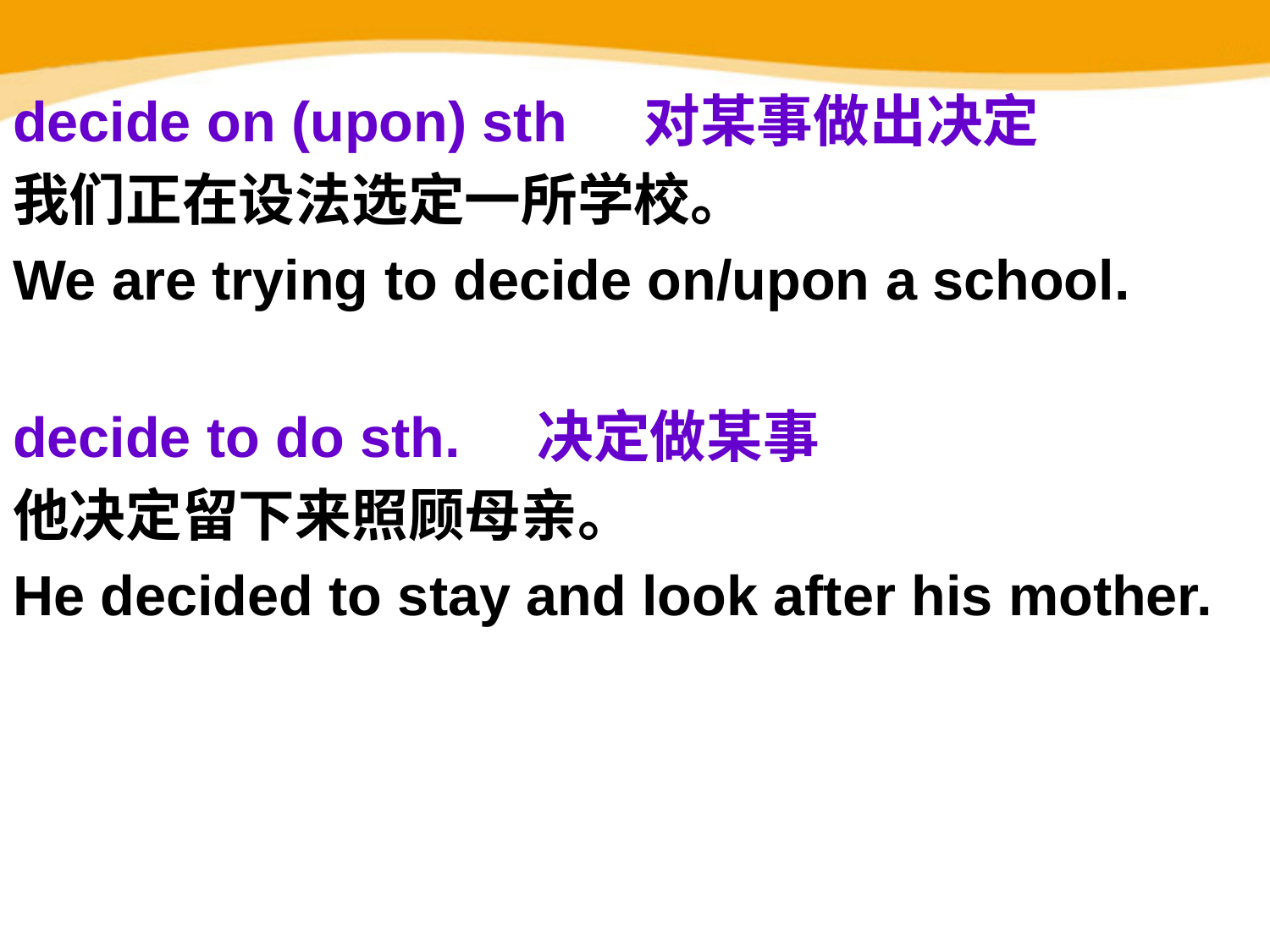

decide on (upon) sth    对某事做出决定
我们正在设法选定一所学校。
We are trying to decide on/upon a school.

decide to do sth.    决定做某事
他决定留下来照顾母亲。
He decided to stay and look after his mother.